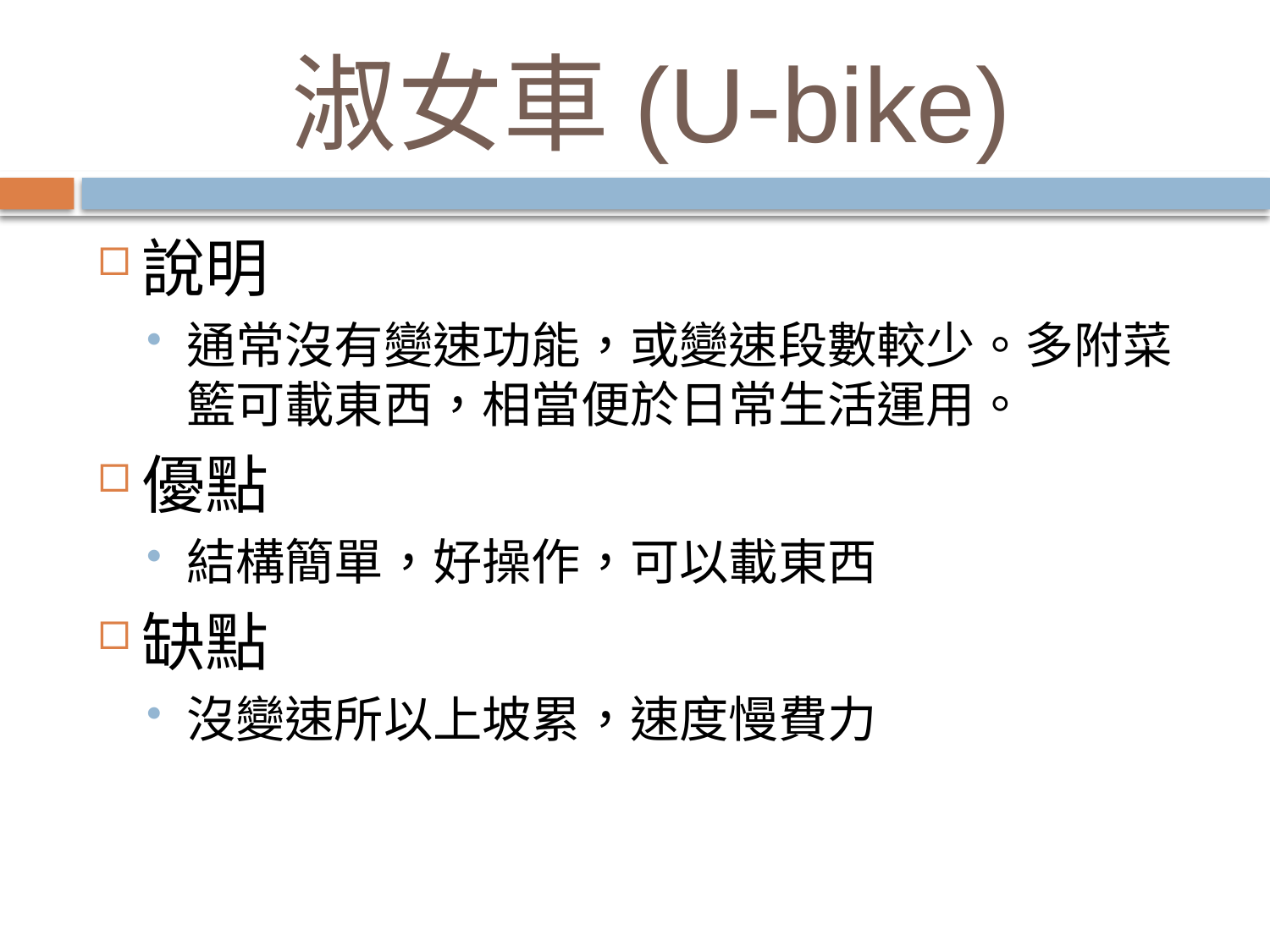

# 淑女車(U-bike)
說明
通常沒有變速功能，或變速段數較少。多附菜籃可載東西，相當便於日常生活運用。
優點
結構簡單，好操作，可以載東西
缺點
沒變速所以上坡累，速度慢費力